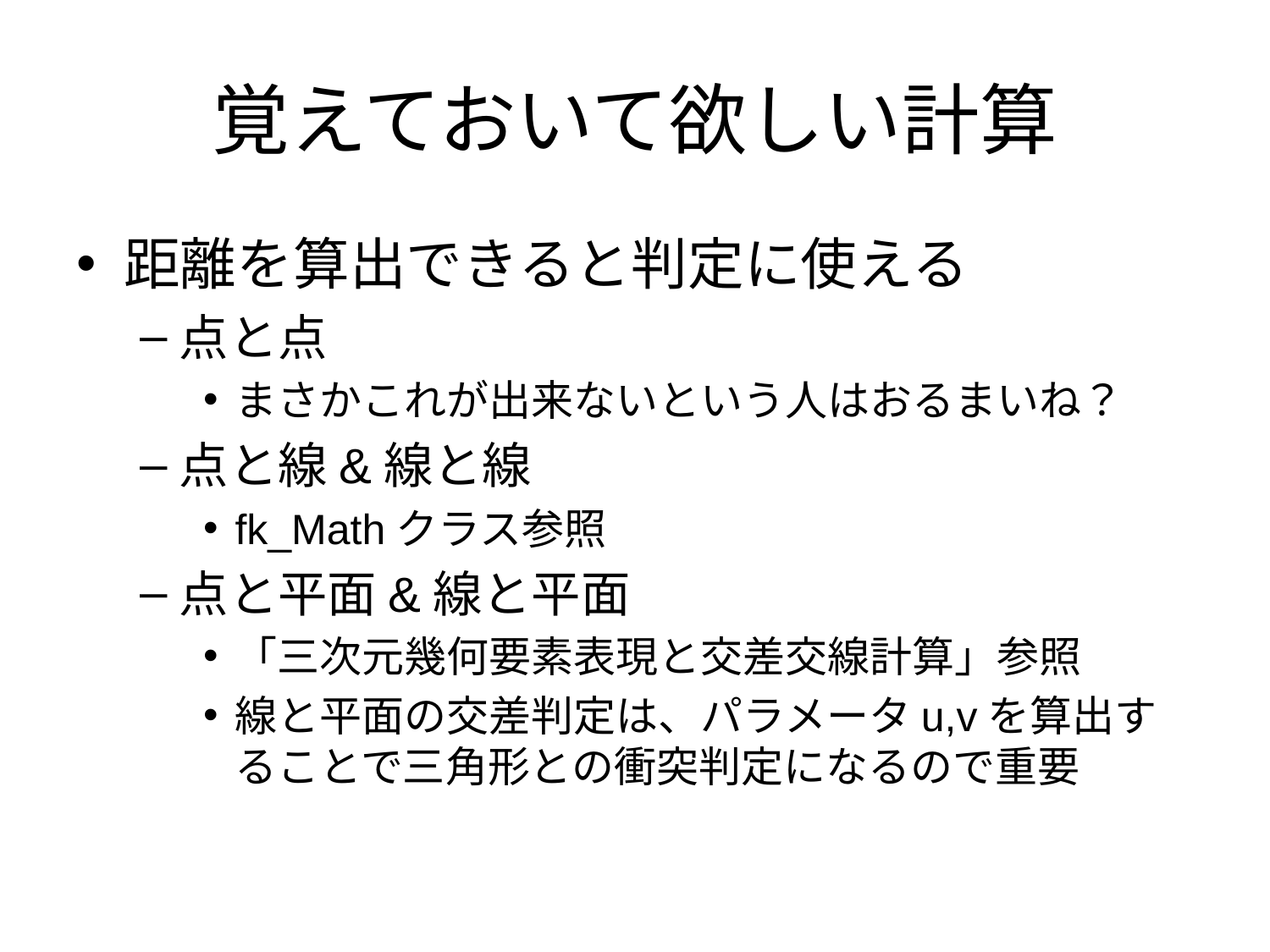

# 覚えておいて欲しい計算
距離を算出できると判定に使える
点と点
まさかこれが出来ないという人はおるまいね？
点と線&線と線
fk_Mathクラス参照
点と平面&線と平面
「三次元幾何要素表現と交差交線計算」参照
線と平面の交差判定は、パラメータu,vを算出することで三角形との衝突判定になるので重要